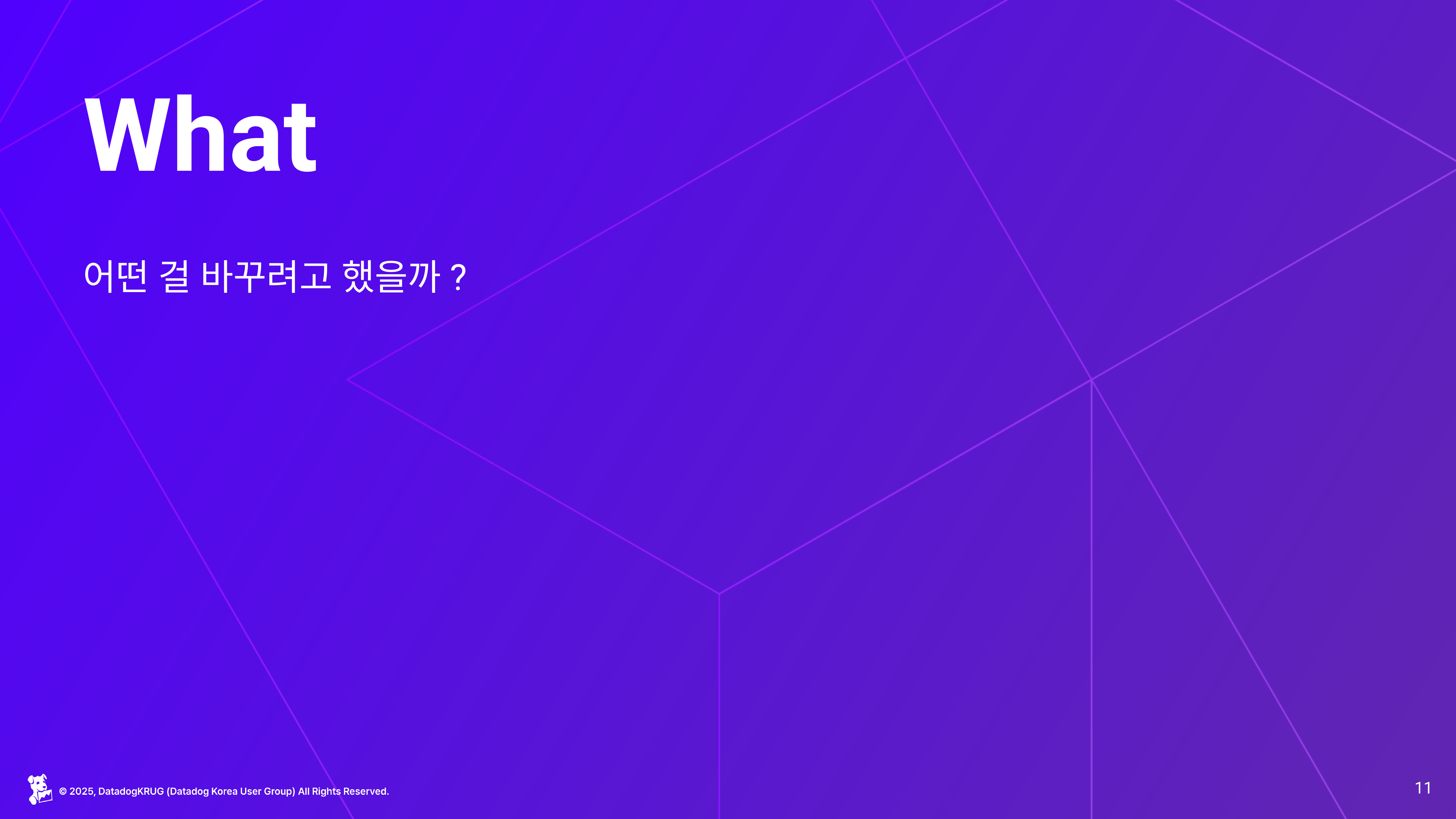

# What
어떤 걸 바꾸려고 했을까?
11